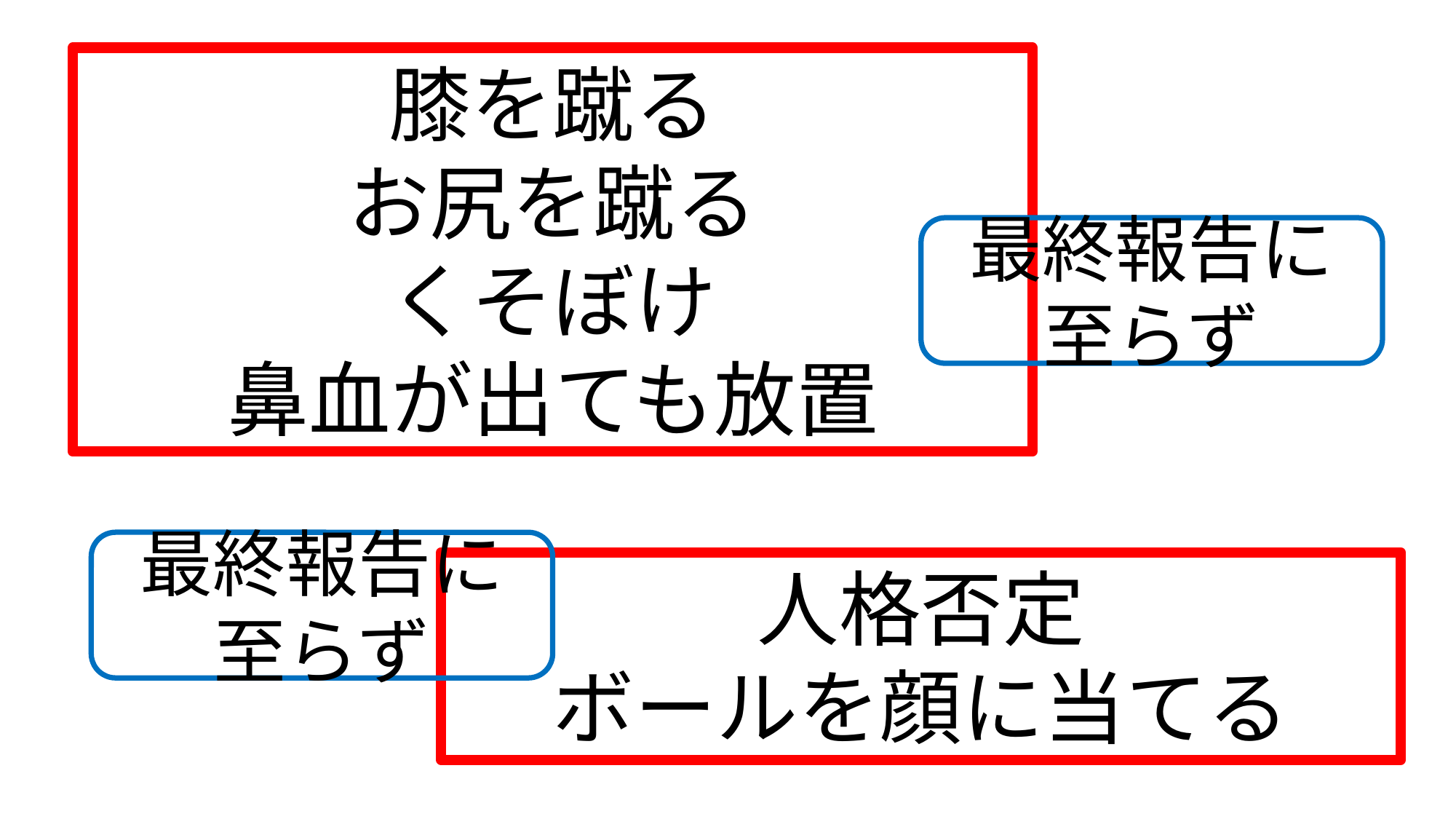

膝を蹴る
お尻を蹴る
くそぼけ
鼻血が出ても放置
最終報告に至らず
最終報告に至らず
人格否定
ボールを顔に当てる